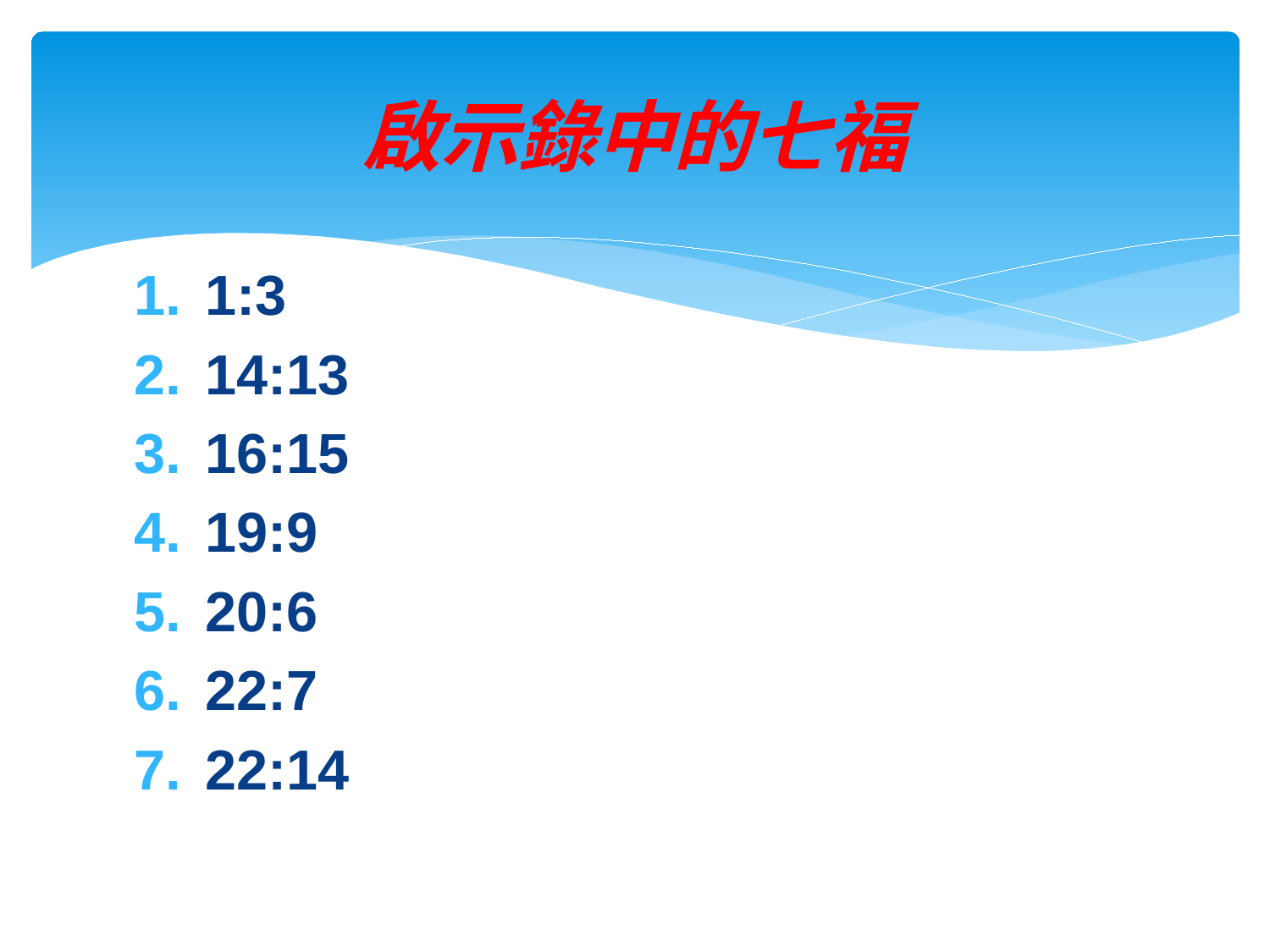

# 啟示錄中的七福
1:3
14:13
16:15
19:9
20:6
22:7
22:14